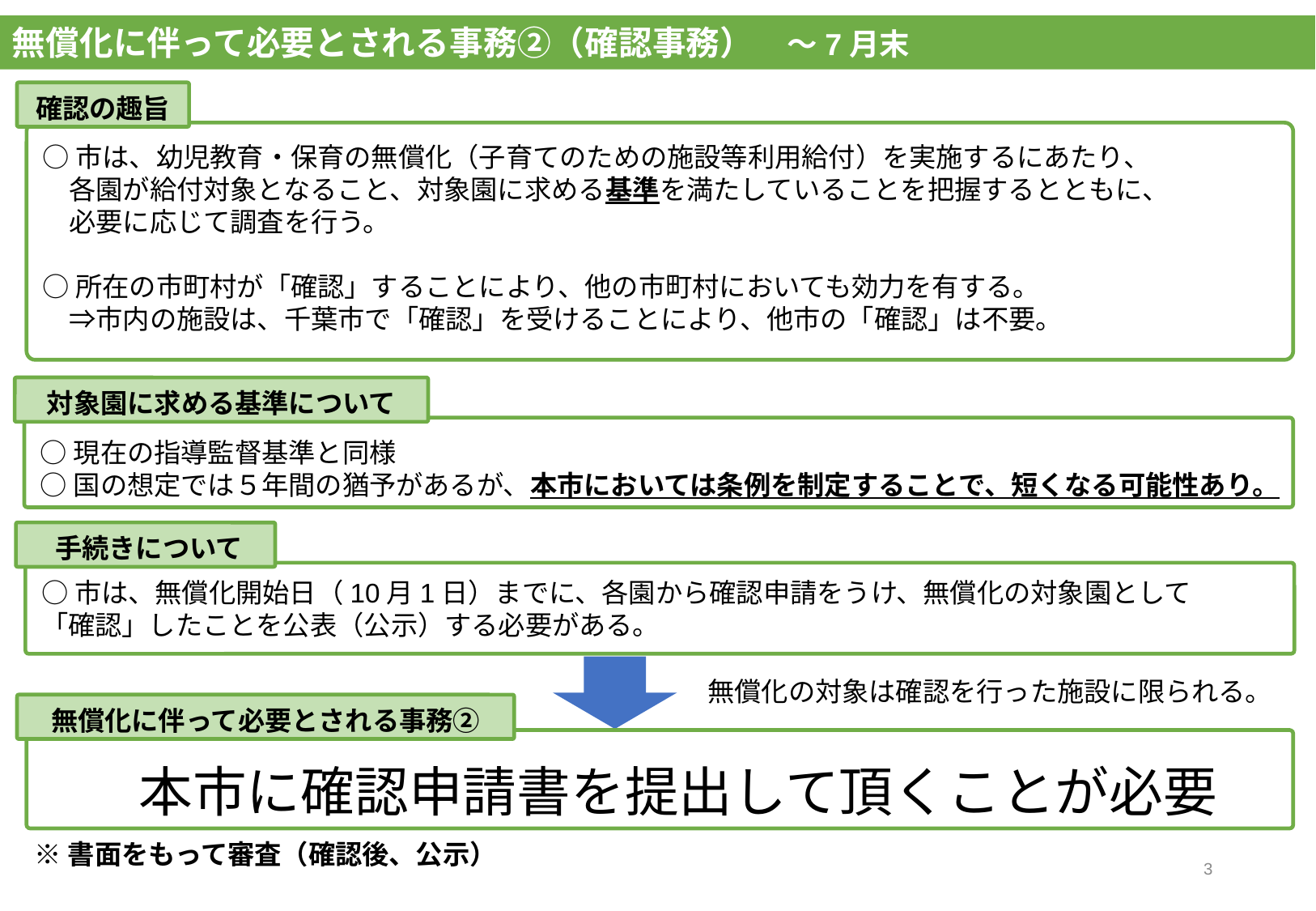

無償化に伴って必要とされる事務②（確認事務）　～7月末
確認の趣旨

○市は、幼児教育・保育の無償化（子育てのための施設等利用給付）を実施するにあたり、
　各園が給付対象となること、対象園に求める基準を満たしていることを把握するとともに、
　必要に応じて調査を行う。

○所在の市町村が「確認」することにより、他の市町村においても効力を有する。
　⇒市内の施設は、千葉市で「確認」を受けることにより、他市の「確認」は不要。

対象園に求める基準について

○現在の指導監督基準と同様
○国の想定では５年間の猶予があるが、本市においては条例を制定することで、短くなる可能性あり。
　手続きについて

○市は、無償化開始日（10月1日）までに、各園から確認申請をうけ、無償化の対象園として
「確認」したことを公表（公示）する必要がある。

無償化の対象は確認を行った施設に限られる。
無償化に伴って必要とされる事務②

本市に確認申請書を提出して頂くことが必要
※書面をもって審査（確認後、公示）
3